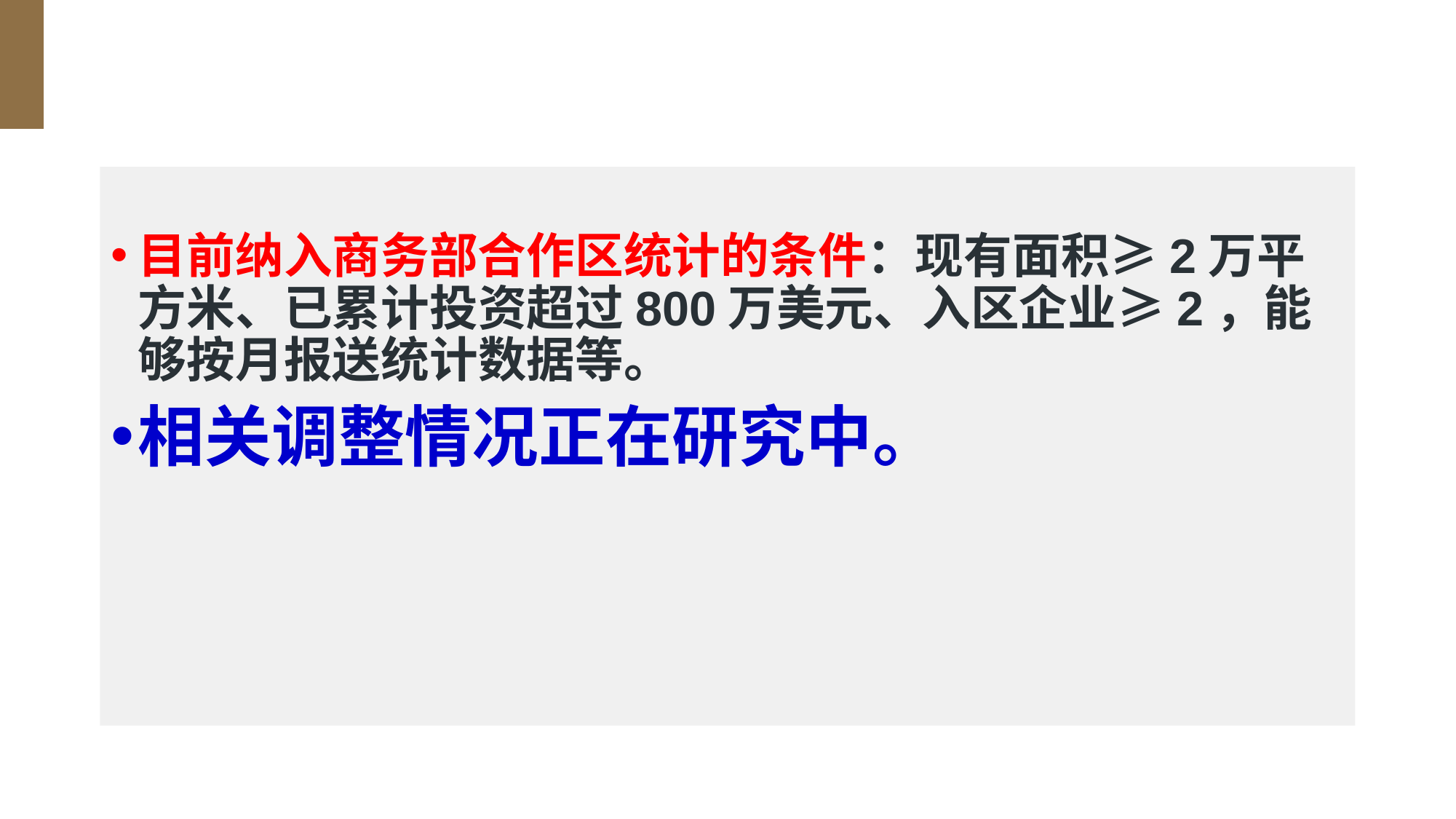

#

目前纳入商务部合作区统计的条件：现有面积≥2万平方米、已累计投资超过800万美元、入区企业≥2，能够按月报送统计数据等。
相关调整情况正在研究中。